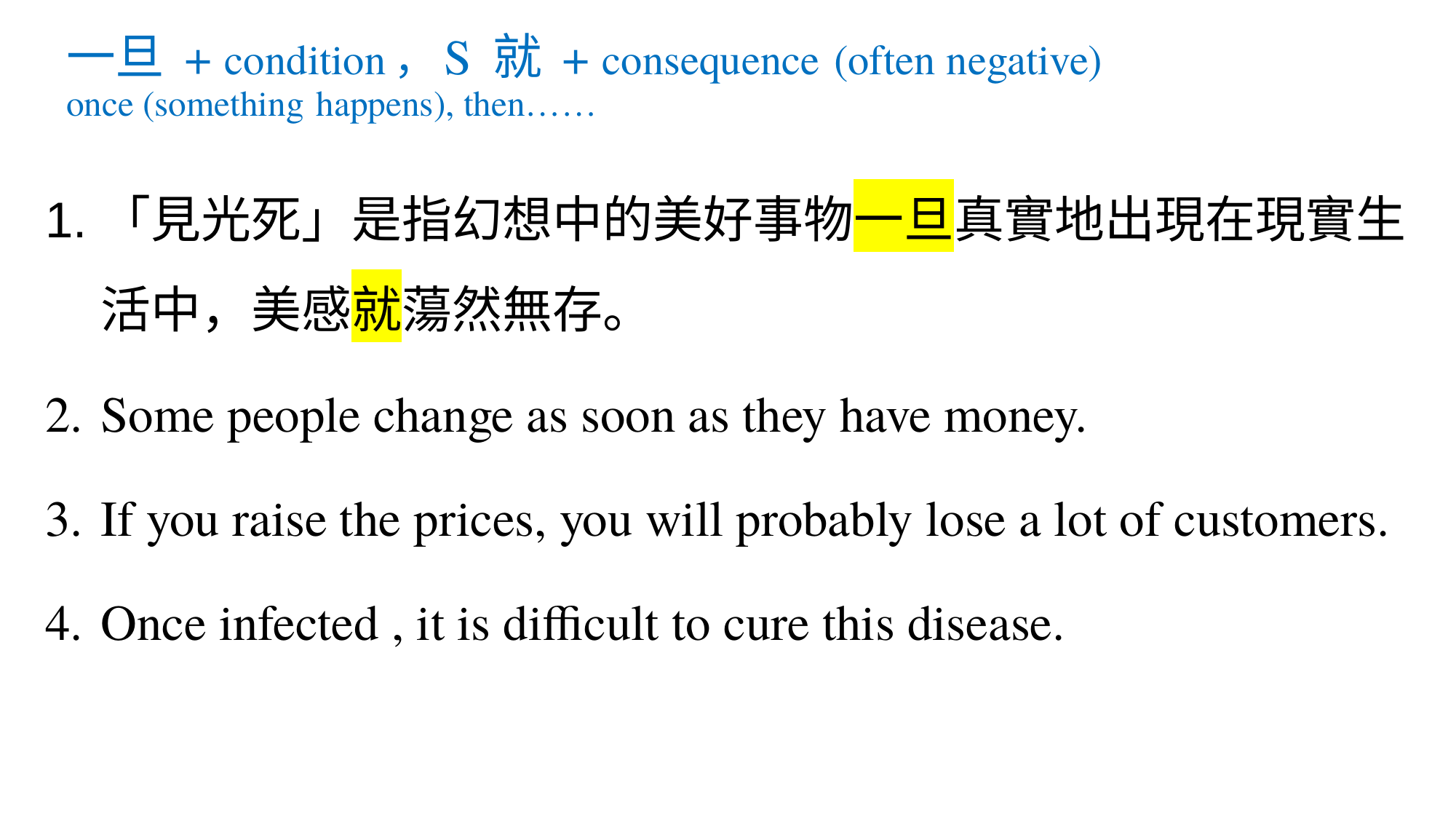

# 一旦 + condition，S 就 + consequence (often negative) once (something happens), then……
「見光死」是指幻想中的美好事物一旦真實地出現在現實生活中，美感就蕩然無存。
Some people change as soon as they have money.
If you raise the prices, you will probably lose a lot of customers.
Once infected , it is difficult to cure this disease.